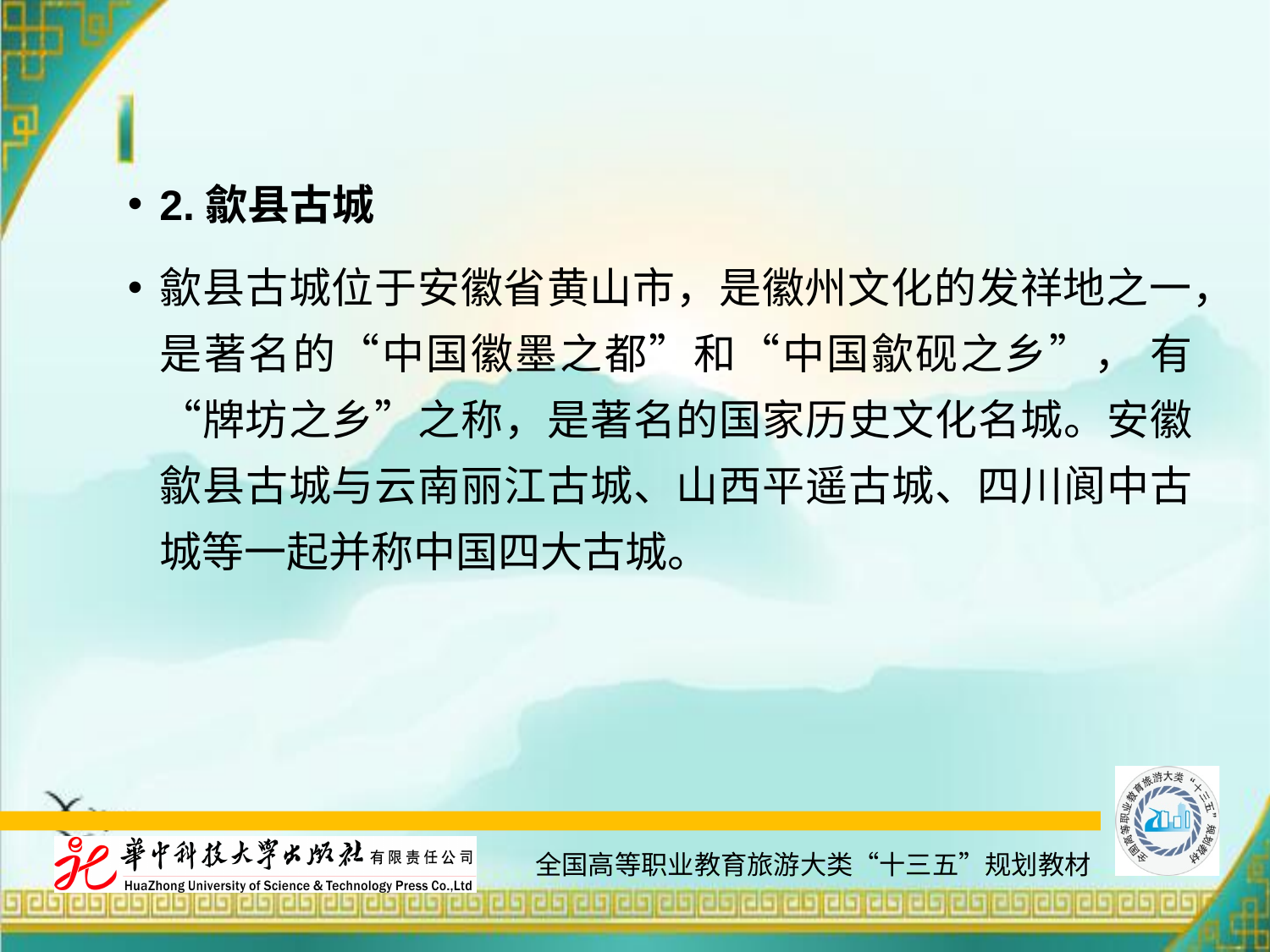

#
2.歙县古城
歙县古城位于安徽省黄山市，是徽州文化的发祥地之一，是著名的“中国徽墨之都”和“中国歙砚之乡”， 有“牌坊之乡”之称，是著名的国家历史文化名城。安徽歙县古城与云南丽江古城、山西平遥古城、四川阆中古城等一起并称中国四大古城。